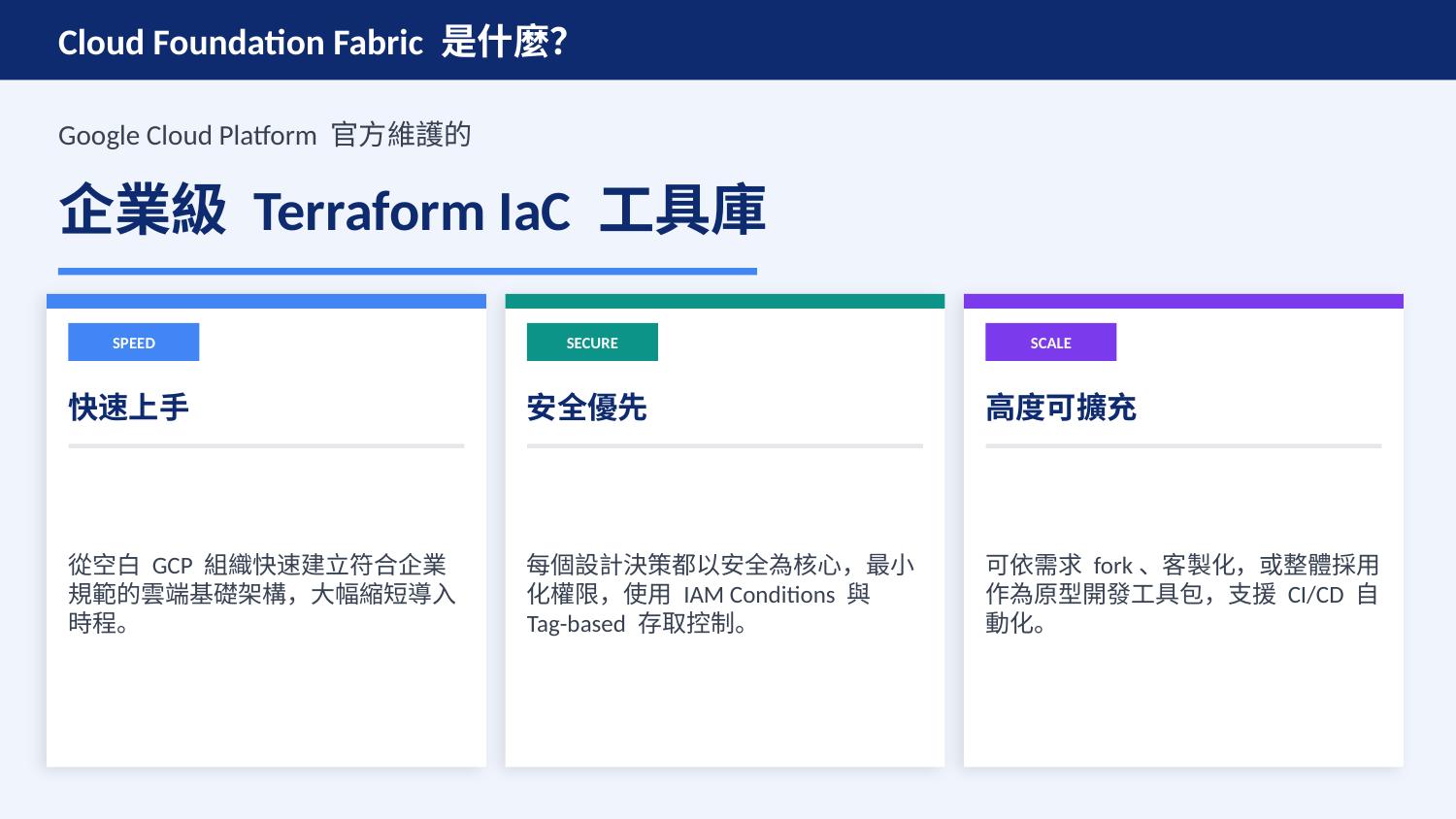

Cloud Foundation Fabric 是什麼？
Google Cloud Platform 官方維護的
企業級 Terraform IaC 工具庫

SPEED

SECURE

SCALE
快速上手
安全優先
高度可擴充

從空白 GCP 組織快速建立符合企業規範的雲端基礎架構，大幅縮短導入時程。
每個設計決策都以安全為核心，最小化權限，使用 IAM Conditions 與 Tag-based 存取控制。
可依需求 fork、客製化，或整體採用作為原型開發工具包，支援 CI/CD 自動化。